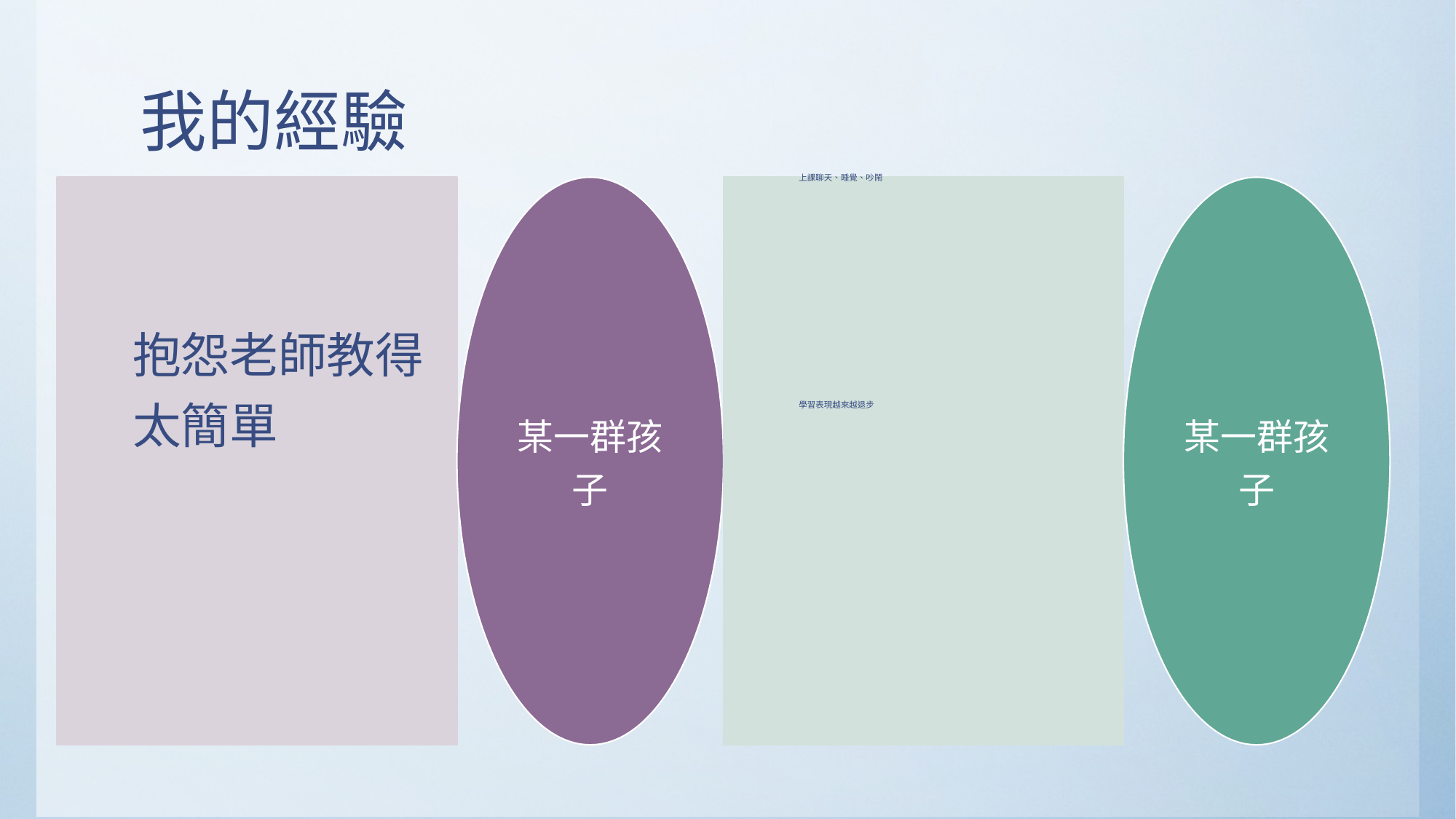

# 我的經驗
某一群孩子
抱怨老師教得太簡單
某一群孩子
上課聊天、睡覺、吵鬧
學習表現越來越退步